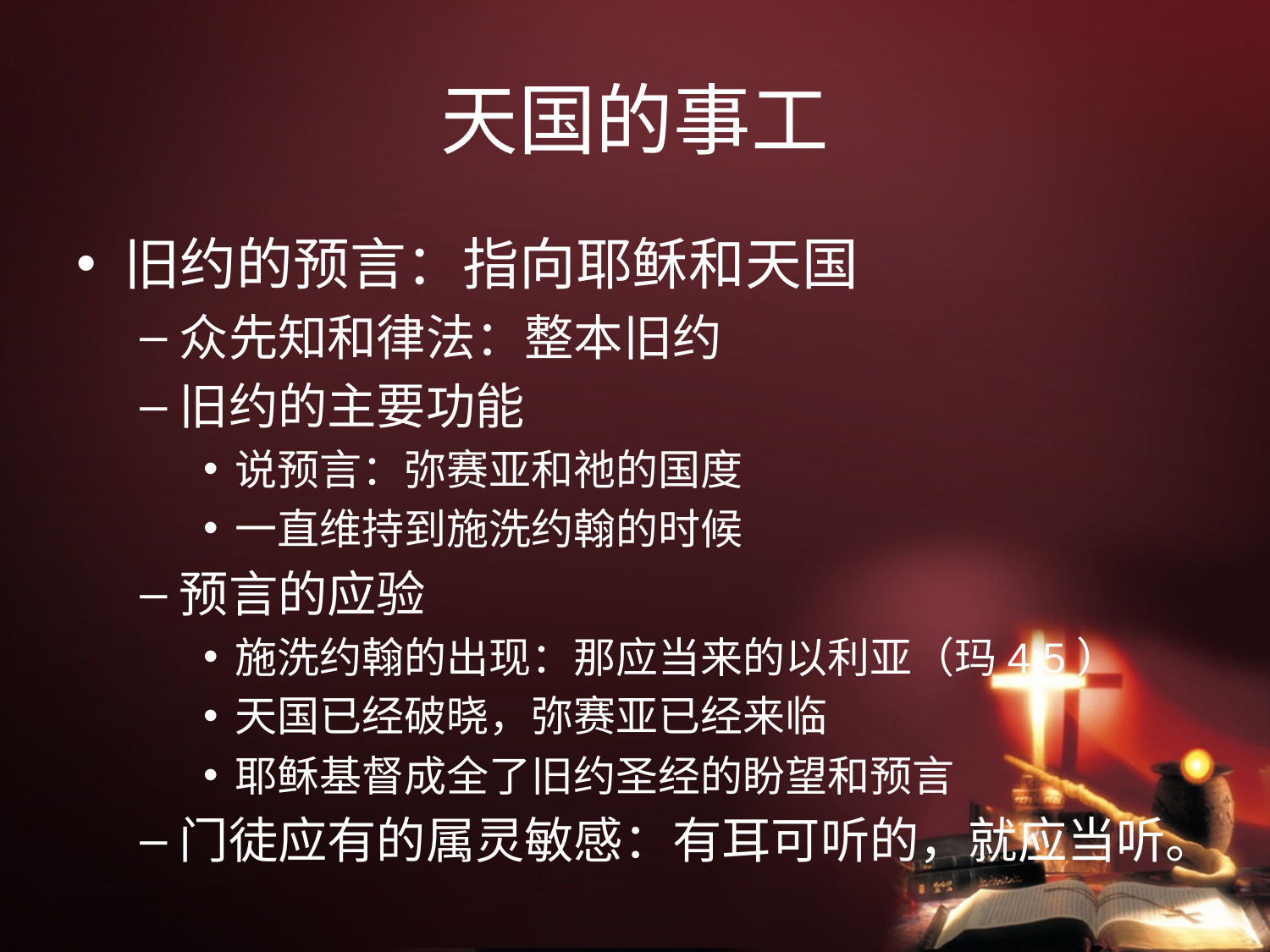

# 天国的事工
旧约的预言：指向耶稣和天国
众先知和律法：整本旧约
旧约的主要功能
说预言：弥赛亚和祂的国度
一直维持到施洗约翰的时候
预言的应验
施洗约翰的出现：那应当来的以利亚（玛4:5）
天国已经破晓，弥赛亚已经来临
耶稣基督成全了旧约圣经的盼望和预言
门徒应有的属灵敏感：有耳可听的，就应当听。